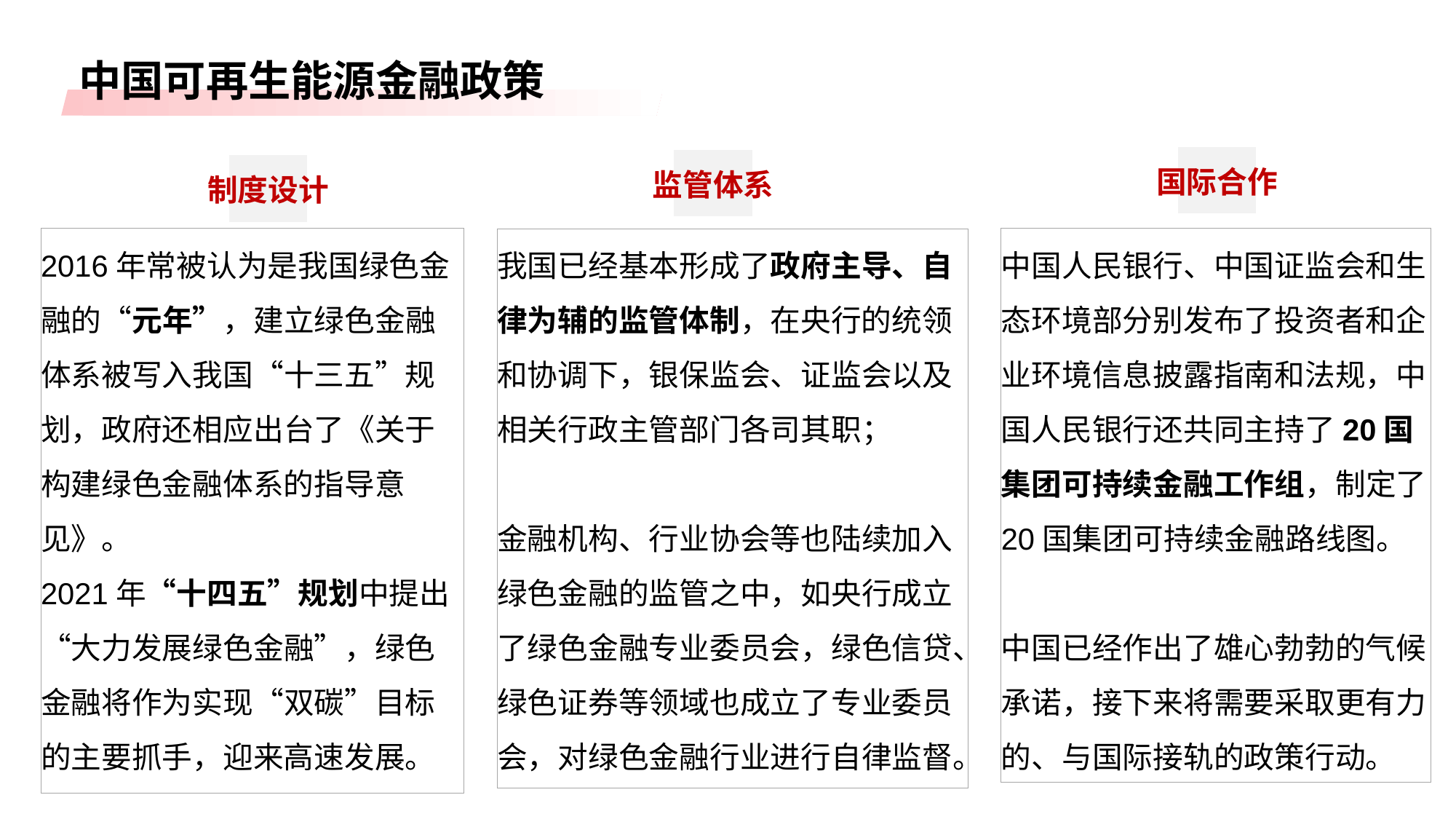

中国可再生能源金融政策

国际合作

监管体系

制度设计
中国人民银行、中国证监会和生态环境部分别发布了投资者和企业环境信息披露指南和法规，中国人民银行还共同主持了20国集团可持续金融工作组，制定了20国集团可持续金融路线图。

中国已经作出了雄心勃勃的气候承诺，接下来将需要采取更有力的、与国际接轨的政策行动。
2016年常被认为是我国绿色金融的“元年”，建立绿色金融体系被写入我国“十三五”规划，政府还相应出台了《关于构建绿色金融体系的指导意见》。
2021年“十四五”规划中提出 “大力发展绿色金融”，绿色金融将作为实现“双碳”目标的主要抓手，迎来高速发展。
我国已经基本形成了政府主导、自律为辅的监管体制，在央行的统领和协调下，银保监会、证监会以及相关行政主管部门各司其职；

金融机构、行业协会等也陆续加入绿色金融的监管之中，如央行成立了绿色金融专业委员会，绿色信贷、绿色证券等领域也成立了专业委员会，对绿色金融行业进行自律监督。